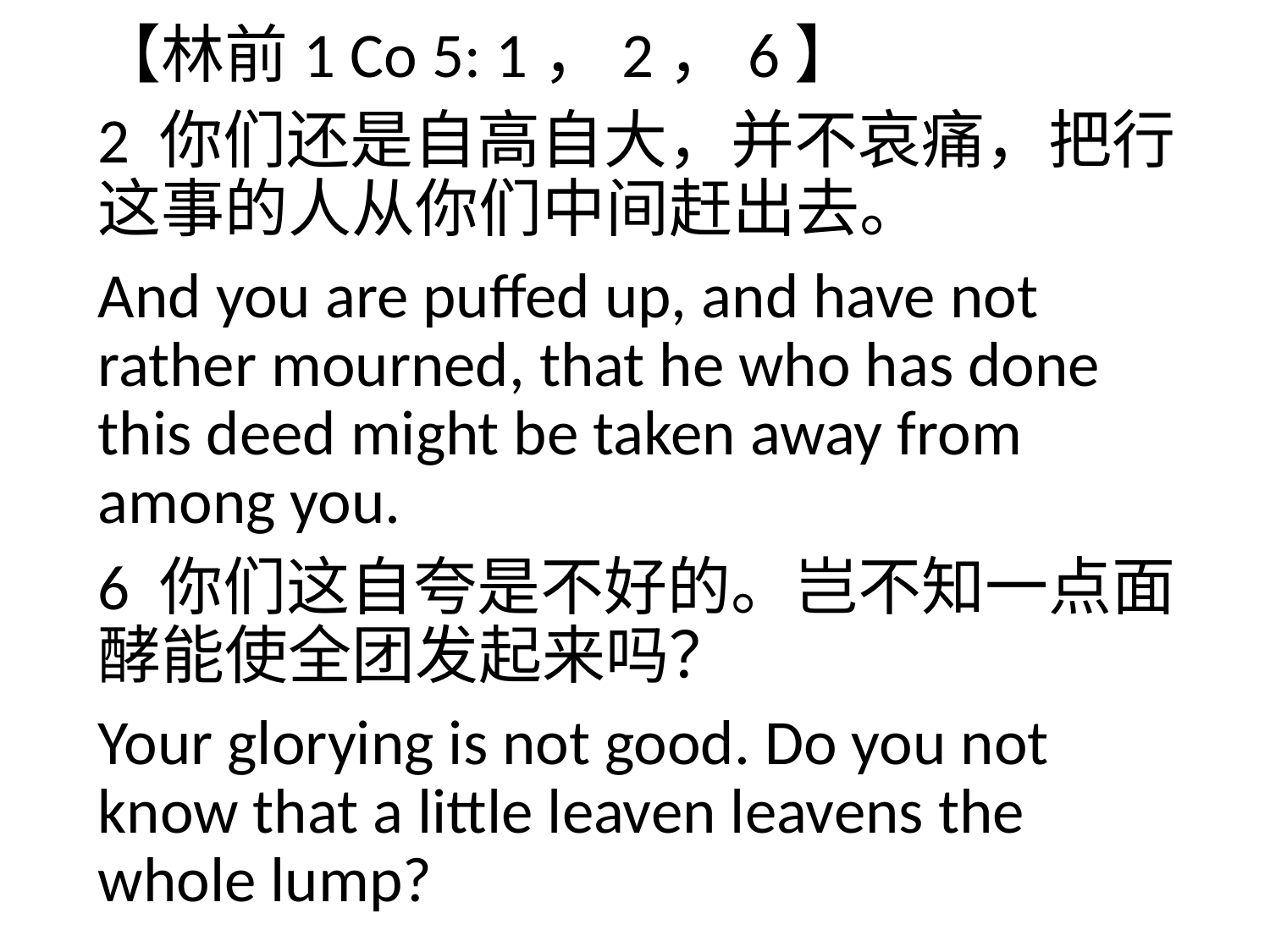

【林前1 Co 5: 1，2，6】
2 你们还是自高自大，并不哀痛，把行这事的人从你们中间赶出去。
And you are puffed up, and have not rather mourned, that he who has done this deed might be taken away from among you.
6 你们这自夸是不好的。岂不知一点面酵能使全团发起来吗？
Your glorying is not good. Do you not know that a little leaven leavens the whole lump?